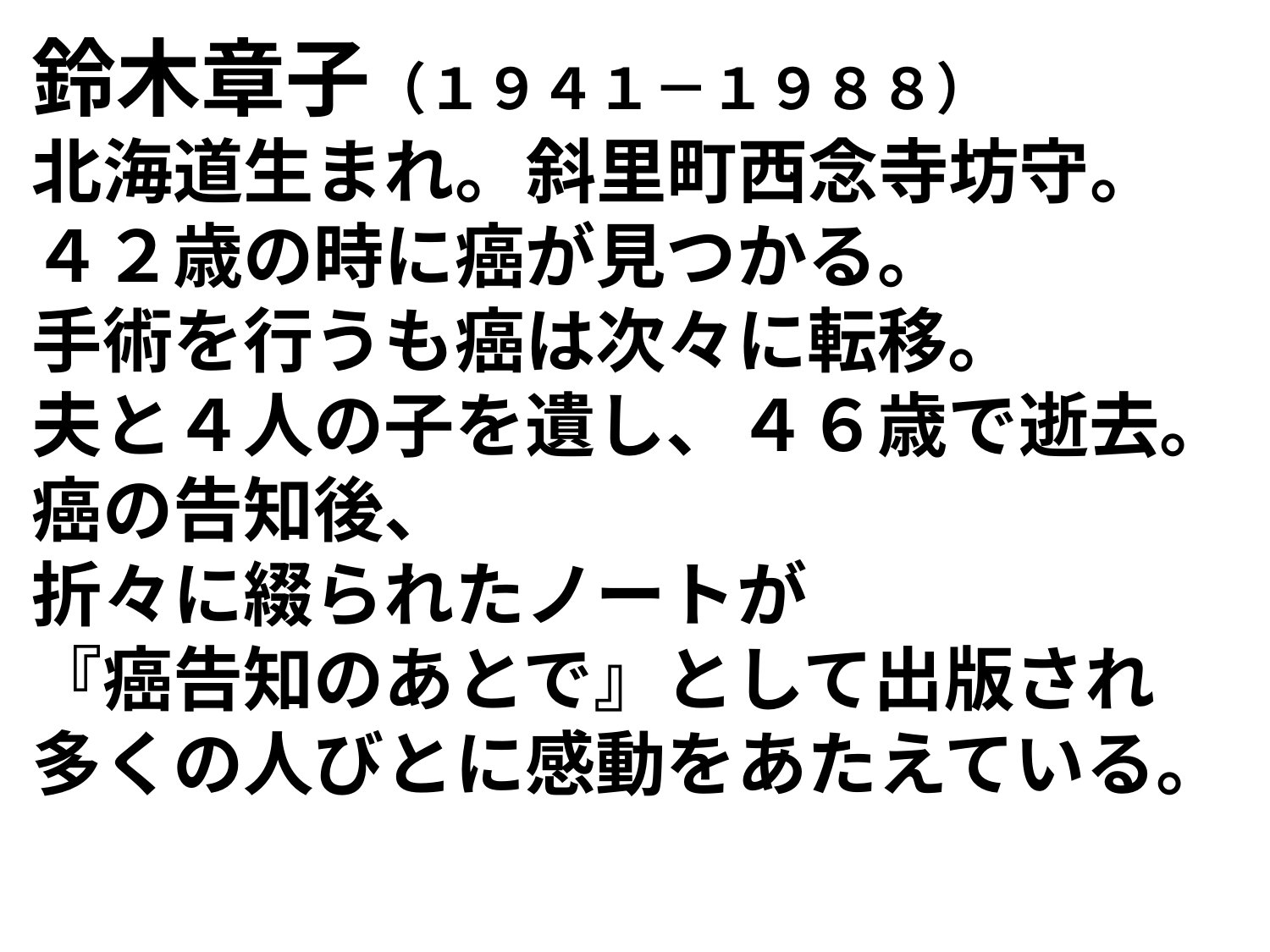

鈴木章子（１９４１－１９８８）
北海道生まれ。斜里町西念寺坊守。
４２歳の時に癌が見つかる。
手術を行うも癌は次々に転移。
夫と４人の子を遺し、４６歳で逝去。
癌の告知後、
折々に綴られたノートが
『癌告知のあとで』として出版され
多くの人びとに感動をあたえている。